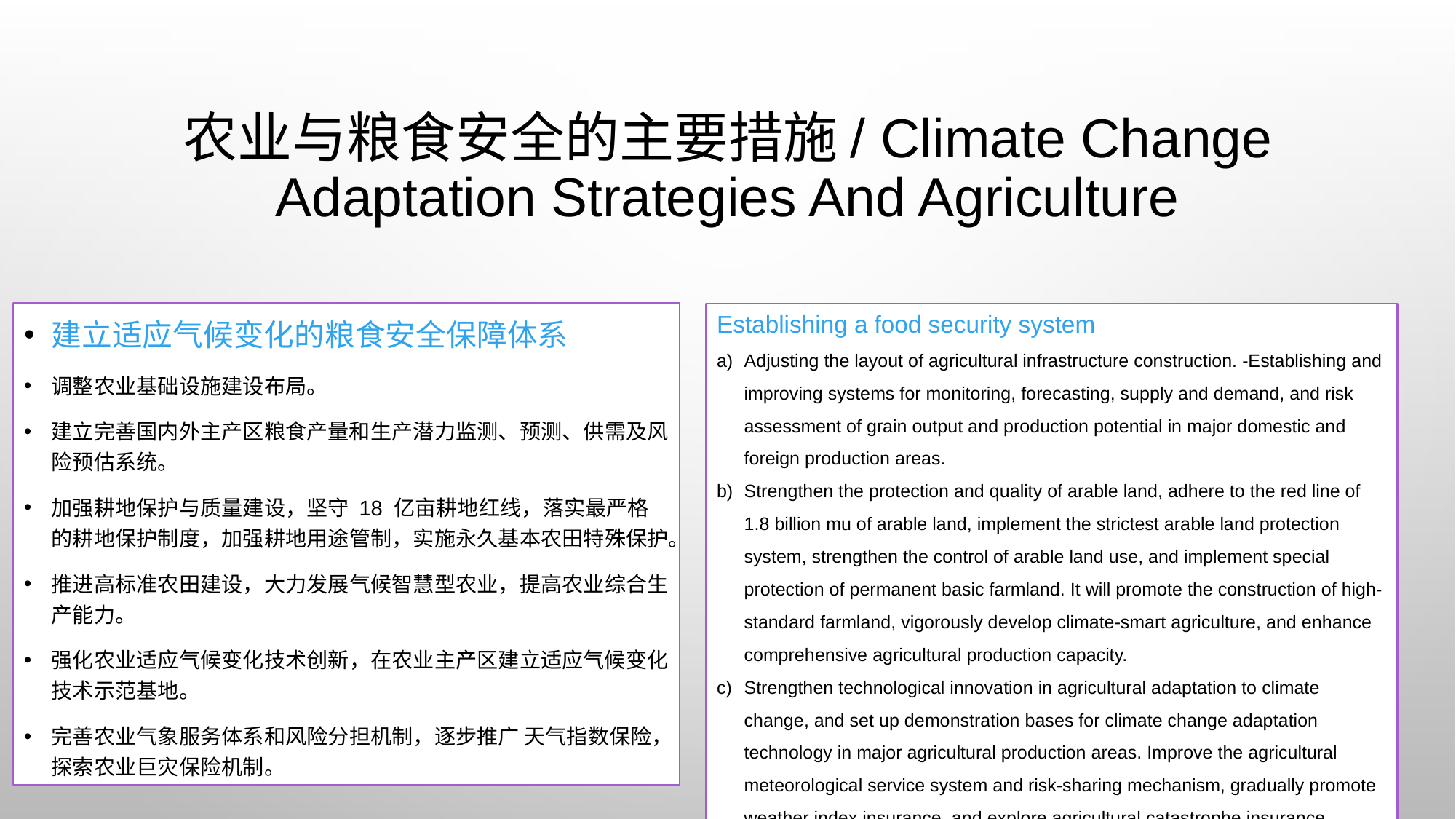

# 农业与粮食安全的主要措施/ Climate Change Adaptation Strategies And Agriculture
建立适应气候变化的粮食安全保障体系
调整农业基础设施建设布局。
建立完善国内外主产区粮食产量和生产潜力监测、预测、供需及风险预估系统。
加强耕地保护与质量建设，坚守 18 亿亩耕地红线，落实最严格的耕地保护制度，加强耕地用途管制，实施永久基本农田特殊保护。
推进高标准农田建设，大力发展气候智慧型农业，提高农业综合生产能力。
强化农业适应气候变化技术创新，在农业主产区建立适应气候变化 技术示范基地。
完善农业气象服务体系和风险分担机制，逐步推广 天气指数保险，探索农业巨灾保险机制。
Establishing a food security system
Adjusting the layout of agricultural infrastructure construction. -Establishing and improving systems for monitoring, forecasting, supply and demand, and risk assessment of grain output and production potential in major domestic and foreign production areas.
Strengthen the protection and quality of arable land, adhere to the red line of 1.8 billion mu of arable land, implement the strictest arable land protection system, strengthen the control of arable land use, and implement special protection of permanent basic farmland. It will promote the construction of high-standard farmland, vigorously develop climate-smart agriculture, and enhance comprehensive agricultural production capacity.
Strengthen technological innovation in agricultural adaptation to climate change, and set up demonstration bases for climate change adaptation technology in major agricultural production areas. Improve the agricultural meteorological service system and risk-sharing mechanism, gradually promote weather index insurance, and explore agricultural catastrophe insurance mechanisms.